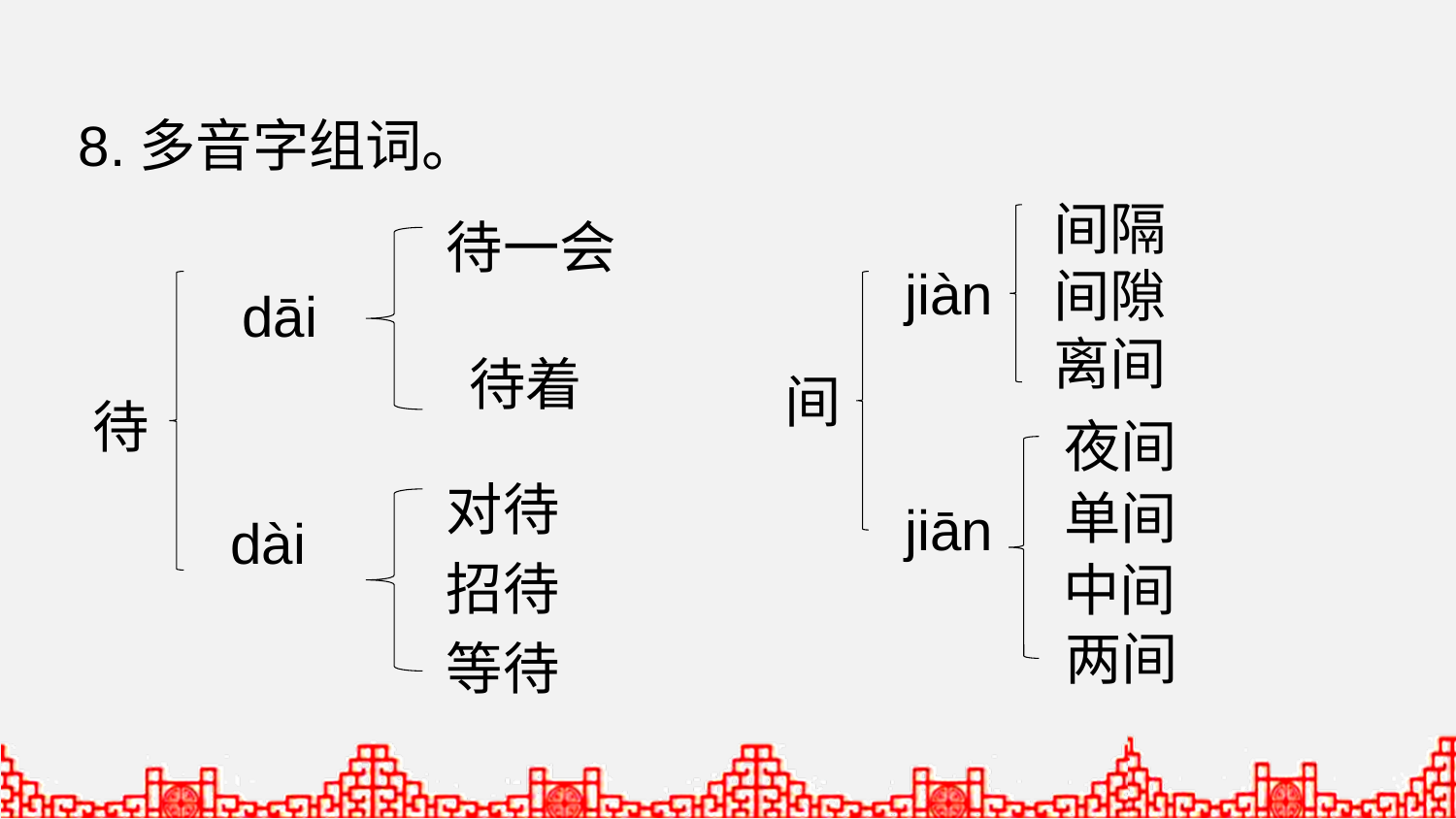

8.多音字组词。
间隔
待一会

jiàn
间隙

dāi
离间
待着
间
待
夜间

对待
单间
jiān

dài
招待
中间
两间
等待